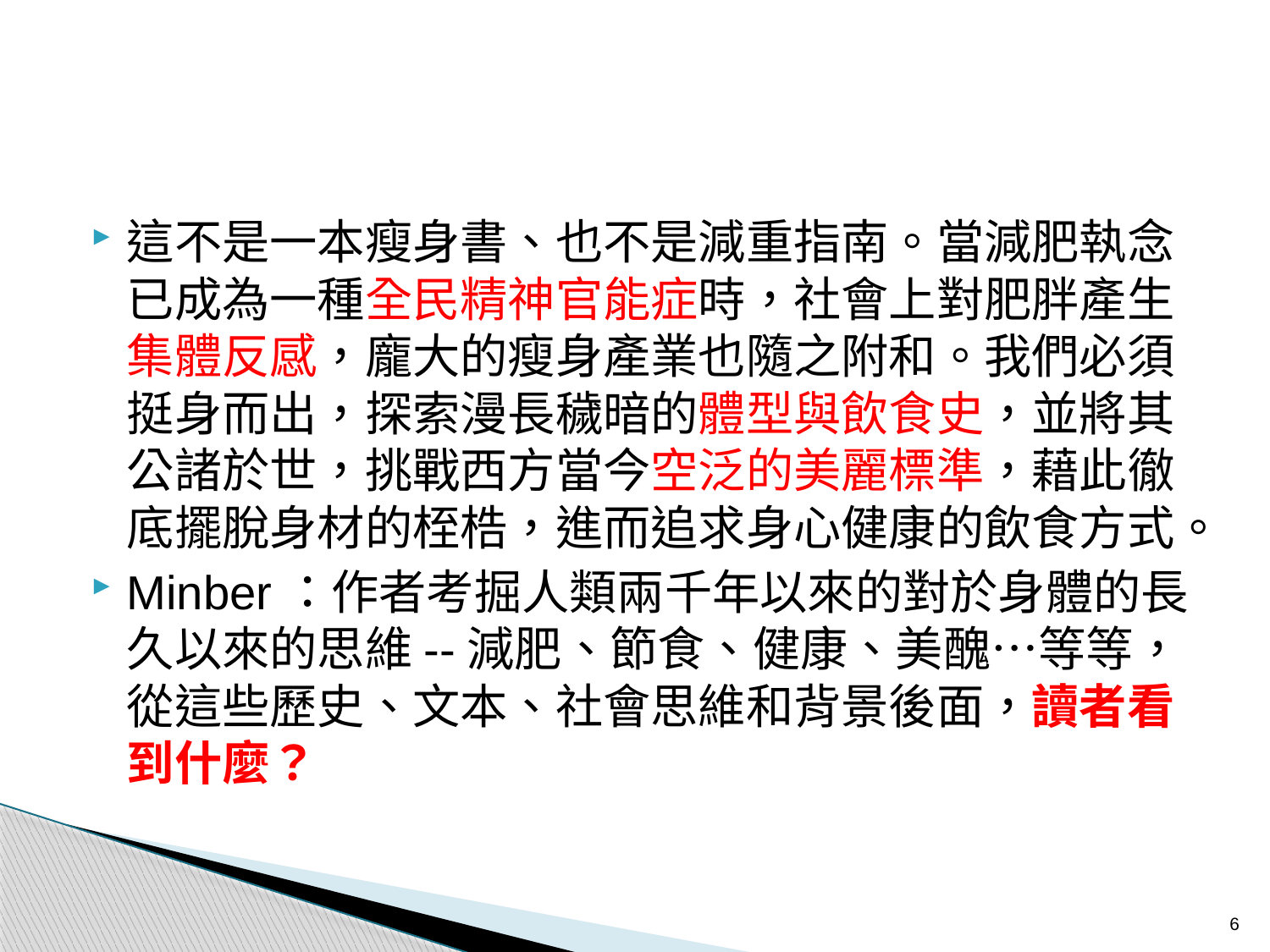

#
這不是一本瘦身書、也不是減重指南。當減肥執念已成為一種全民精神官能症時，社會上對肥胖產生集體反感，龐大的瘦身產業也隨之附和。我們必須挺身而出，探索漫長穢暗的體型與飲食史，並將其公諸於世，挑戰西方當今空泛的美麗標準，藉此徹底擺脫身材的桎梏，進而追求身心健康的飲食方式。
Minber：作者考掘人類兩千年以來的對於身體的長久以來的思維--減肥、節食、健康、美醜…等等，從這些歷史、文本、社會思維和背景後面，讀者看到什麼？

6